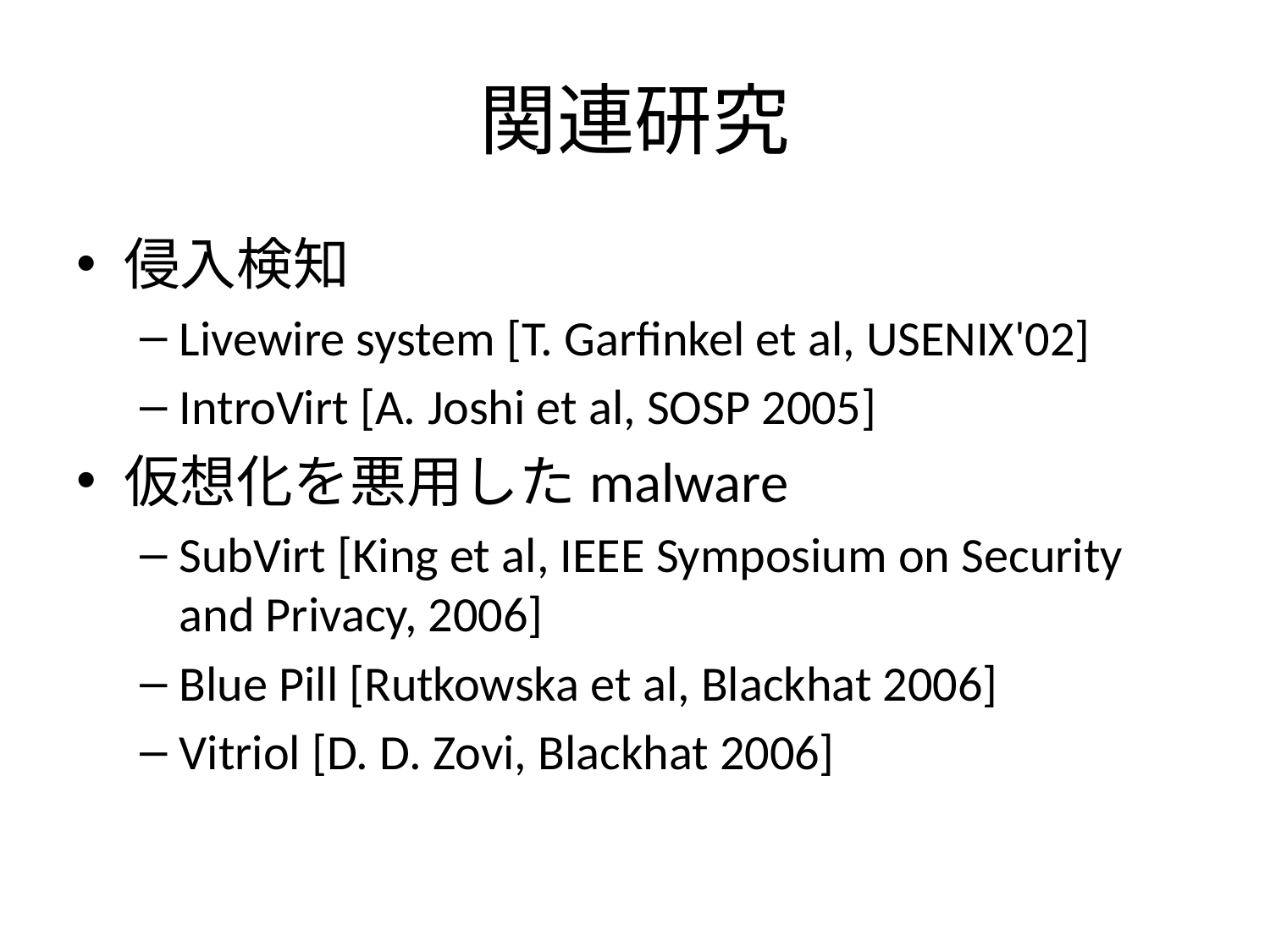

# 関連研究
侵入検知
Livewire system [T. Garﬁnkel et al, USENIX'02]
IntroVirt [A. Joshi et al, SOSP 2005]
仮想化を悪用したmalware
SubVirt [King et al, IEEE Symposium on Security and Privacy, 2006]
Blue Pill [Rutkowska et al, Blackhat 2006]
Vitriol [D. D. Zovi, Blackhat 2006]